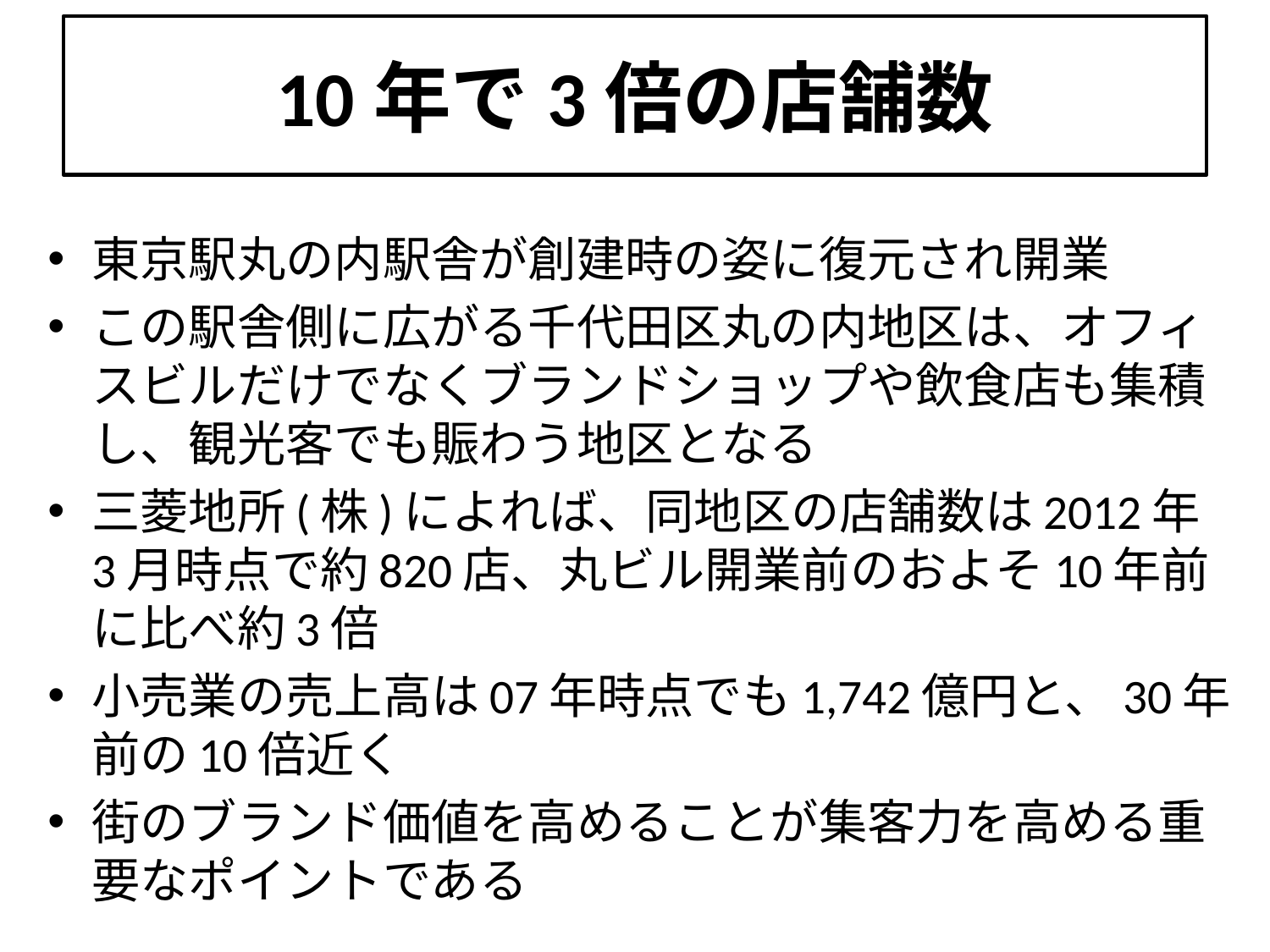

# 10年で3倍の店舗数
東京駅丸の内駅舎が創建時の姿に復元され開業
この駅舎側に広がる千代田区丸の内地区は、オフィスビルだけでなくブランドショップや飲食店も集積し、観光客でも賑わう地区となる
三菱地所(株)によれば、同地区の店舗数は2012年3月時点で約820店、丸ビル開業前のおよそ10年前に比べ約3倍
小売業の売上高は07年時点でも1,742億円と、30年前の10倍近く
街のブランド価値を高めることが集客力を高める重要なポイントである